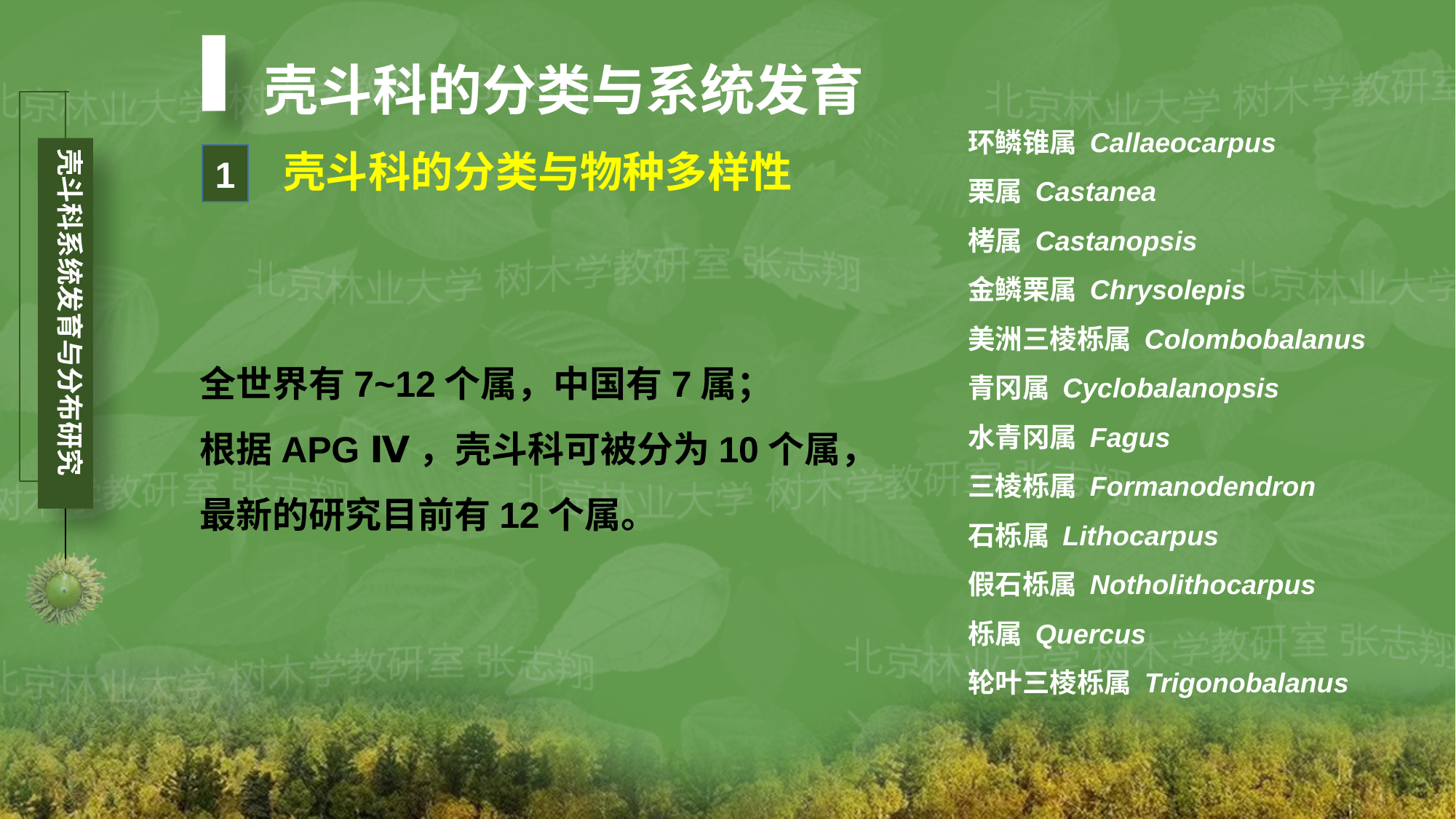

壳斗科的分类与系统发育

环鳞锥属 Callaeocarpus
栗属 Castanea
栲属 Castanopsis
金鳞栗属 Chrysolepis
美洲三棱栎属 Colombobalanus
青冈属 Cyclobalanopsis
水青冈属 Fagus
三棱栎属 Formanodendron
石栎属 Lithocarpus
假石栎属 Notholithocarpus
栎属 Quercus
轮叶三棱栎属 Trigonobalanus
壳斗科的分类与物种多样性
1
全世界有7~12个属，中国有7属；
根据APG Ⅳ，壳斗科可被分为10个属，最新的研究目前有12个属。